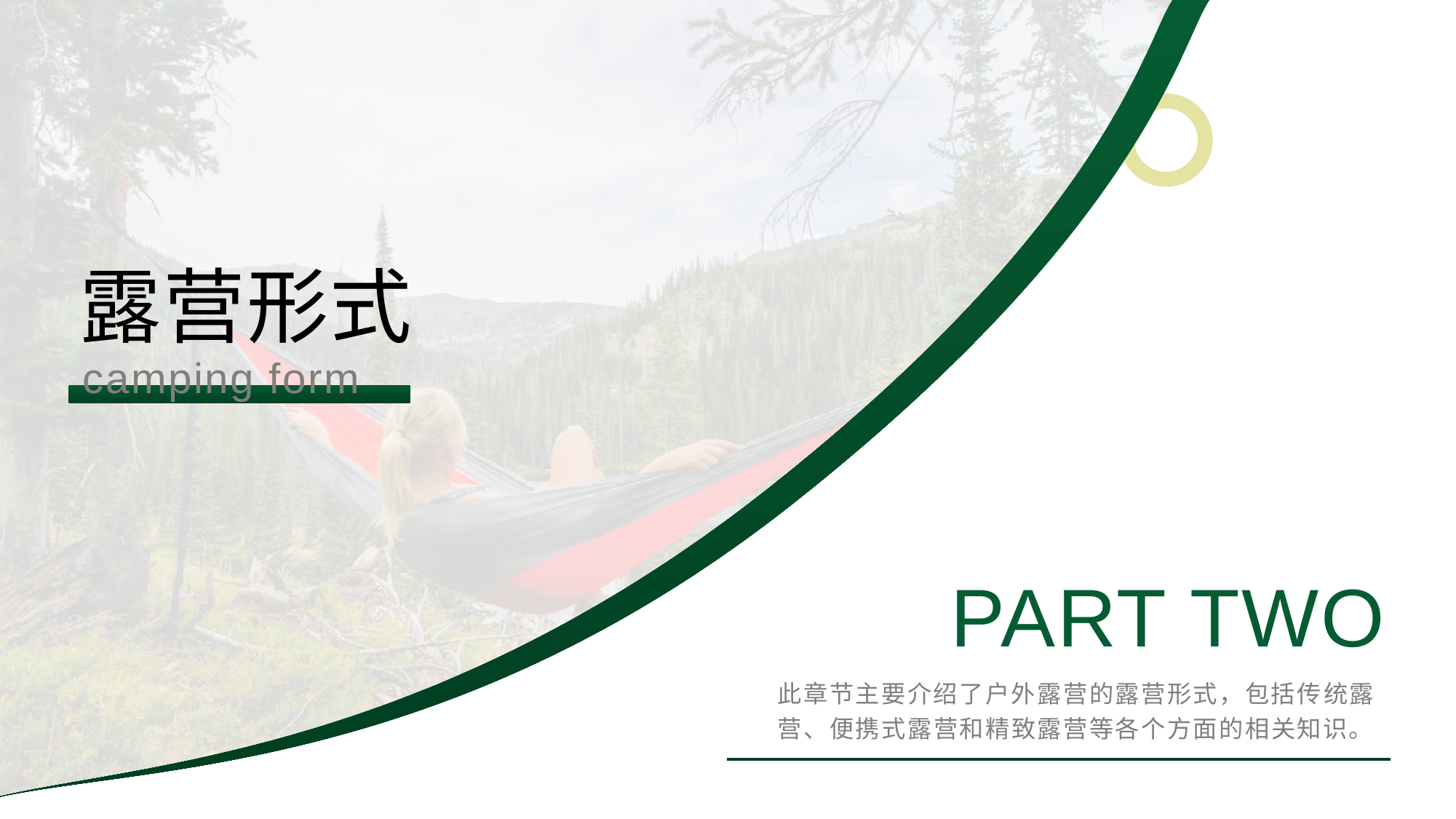

露营形式
camping form

PART TWO
此章节主要介绍了户外露营的露营形式，包括传统露营、便携式露营和精致露营等各个方面的相关知识。